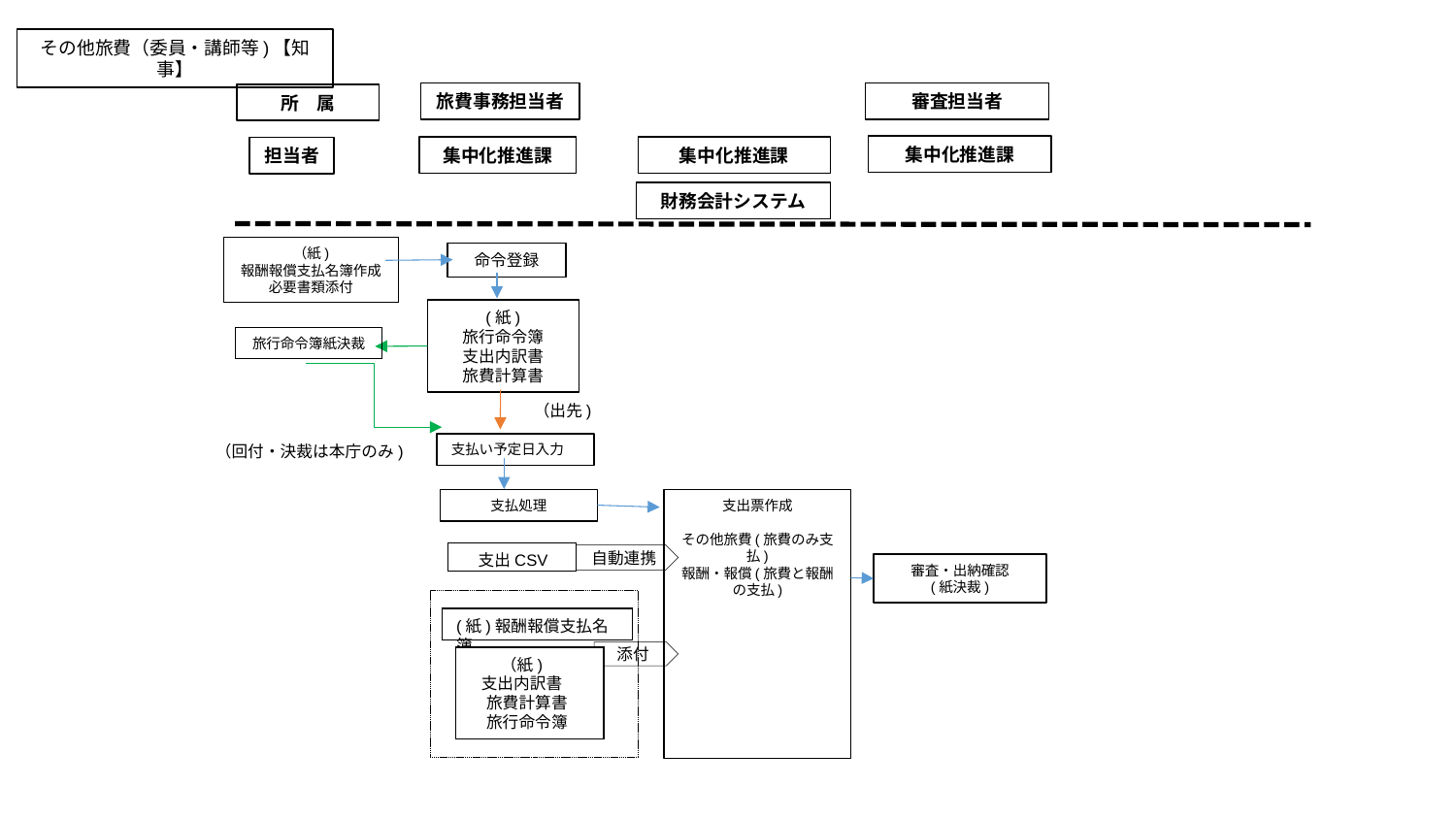

その他旅費（委員・講師等)【知事】
旅費事務担当者
審査担当者
所　属
集中化推進課
集中化推進課
集中化推進課
担当者
財務会計システム

（紙)
報酬報償支払名簿作成
必要書類添付
命令登録
(紙)
旅行命令簿
支出内訳書
旅費計算書
旅行命令簿紙決裁
（出先)
（回付・決裁は本庁のみ)
支払い予定日入力
支払処理
支出票作成

その他旅費(旅費のみ支払)
報酬・報償(旅費と報酬の支払)

　支出CSV

自動連携
審査・出納確認
(紙決裁)

(紙)報酬報償支払名簿

添付
　    （紙)
  支出内訳書
　旅費計算書
　旅行命令簿